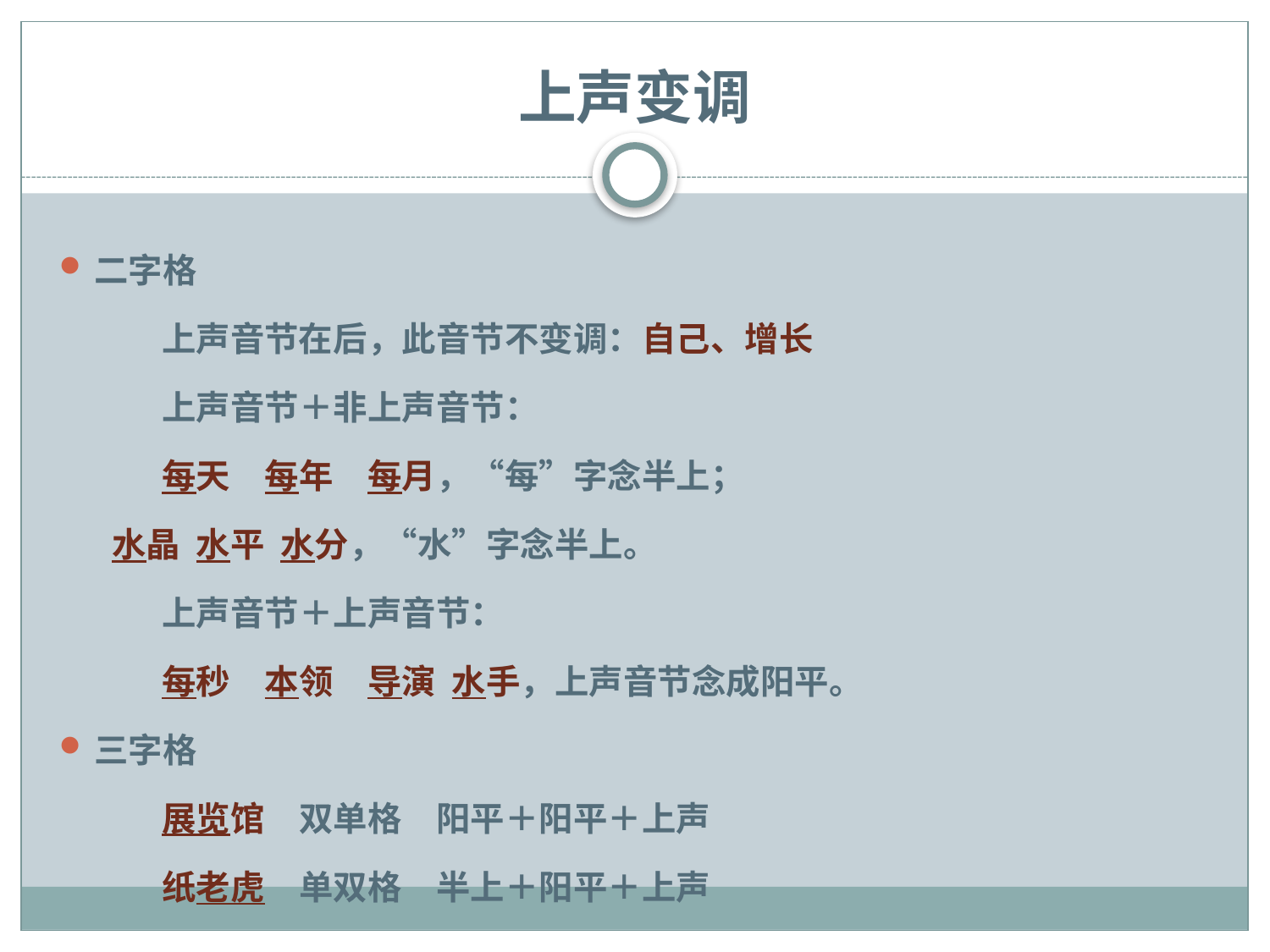

# 上声变调
二字格
　　　上声音节在后，此音节不变调：自己、增长
　　　上声音节＋非上声音节：
　　　每天　每年　每月，“每”字念半上；
      水晶  水平  水分，“水”字念半上。
　　　上声音节＋上声音节：
　　　每秒　本领　导演  水手，上声音节念成阳平。
三字格
　　　展览馆　双单格　阳平＋阳平＋上声
　　　纸老虎　单双格　半上＋阳平＋上声